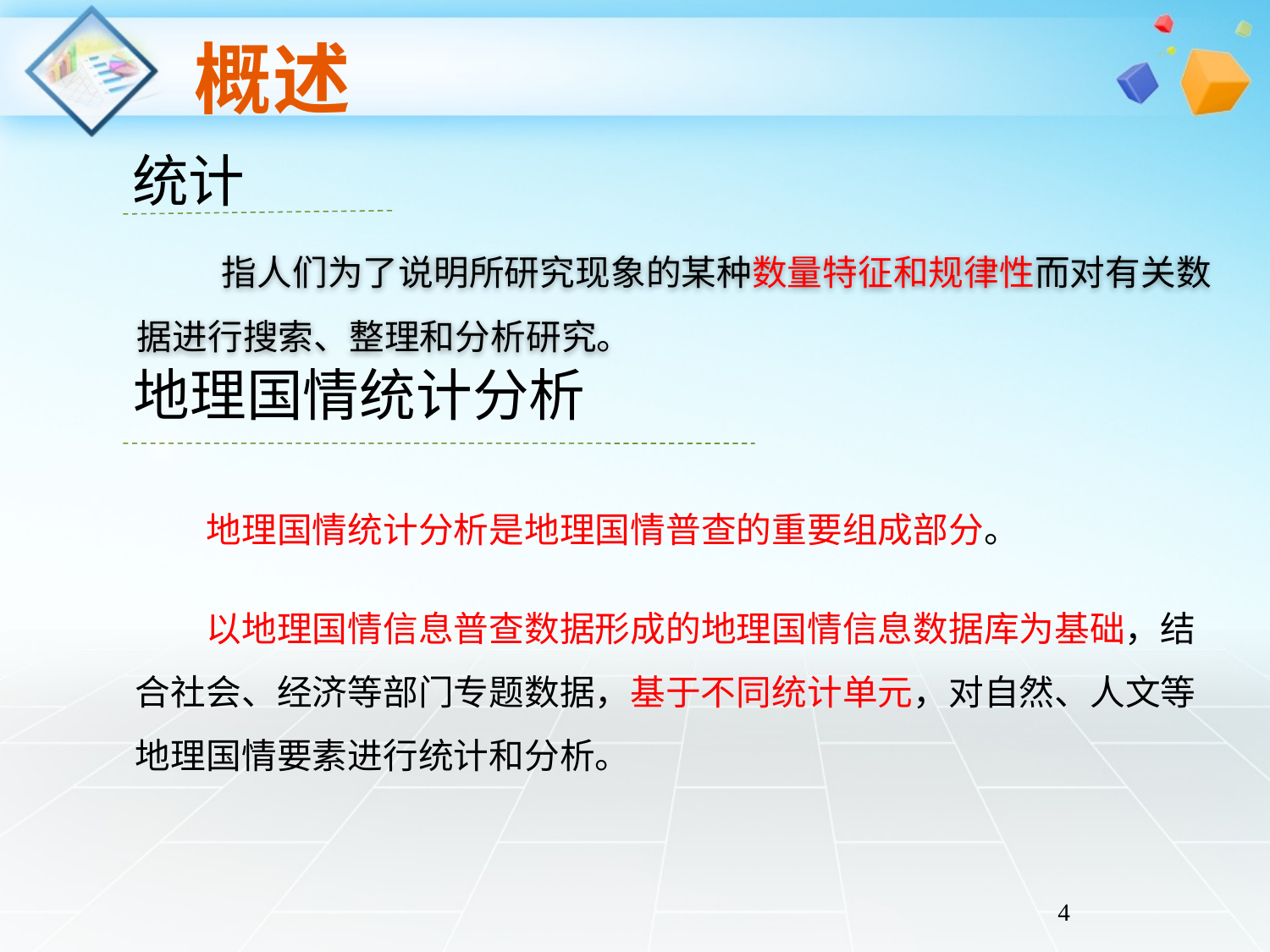

统计

　　指人们为了说明所研究现象的某种数量特征和规律性而对有关数据进行搜索、整理和分析研究。
地理国情统计分析

　　地理国情统计分析是地理国情普查的重要组成部分。
　　以地理国情信息普查数据形成的地理国情信息数据库为基础，结合社会、经济等部门专题数据，基于不同统计单元，对自然、人文等地理国情要素进行统计和分析。
4